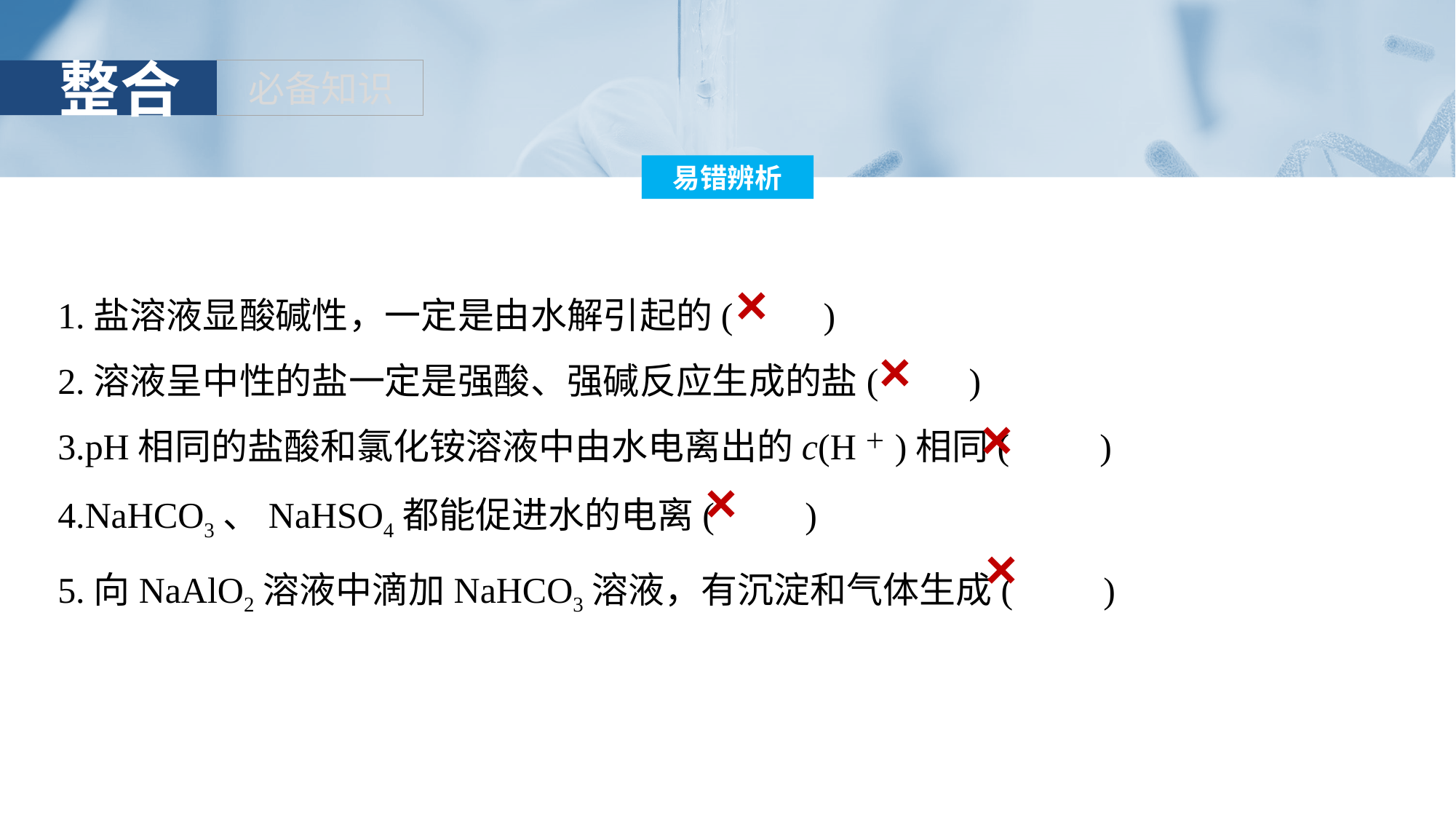

×
1.盐溶液显酸碱性，一定是由水解引起的(　　)
2.溶液呈中性的盐一定是强酸、强碱反应生成的盐(　　)
3.pH相同的盐酸和氯化铵溶液中由水电离出的c(H＋)相同(　　)
4.NaHCO3、NaHSO4都能促进水的电离(　　)
5.向NaAlO2溶液中滴加NaHCO3溶液，有沉淀和气体生成(　　)
×
×
×
×